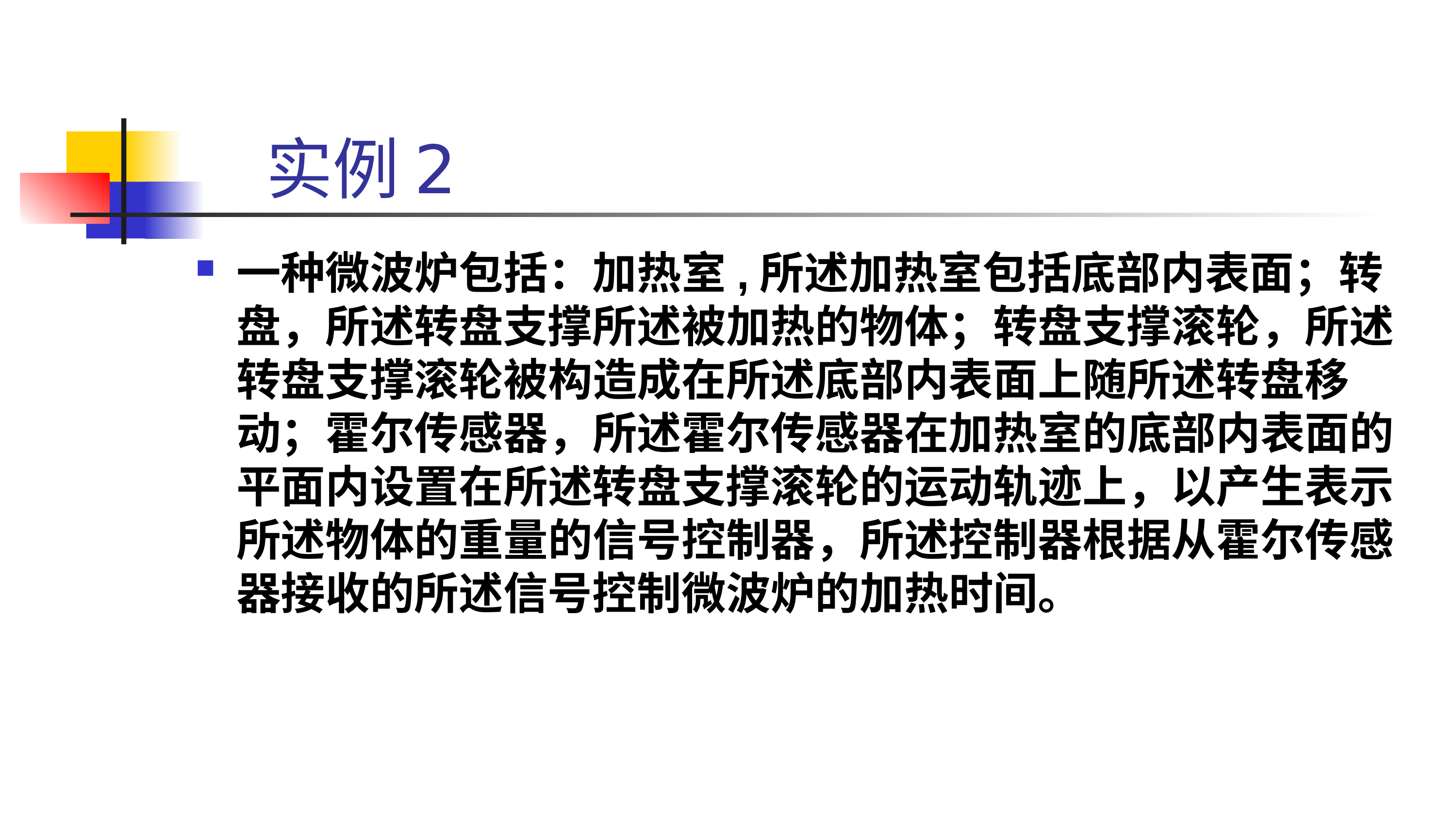

# 实例2
一种微波炉包括：加热室,所述加热室包括底部内表面；转盘，所述转盘支撑所述被加热的物体；转盘支撑滚轮，所述转盘支撑滚轮被构造成在所述底部内表面上随所述转盘移动；霍尔传感器，所述霍尔传感器在加热室的底部内表面的平面内设置在所述转盘支撑滚轮的运动轨迹上，以产生表示所述物体的重量的信号控制器，所述控制器根据从霍尔传感器接收的所述信号控制微波炉的加热时间。